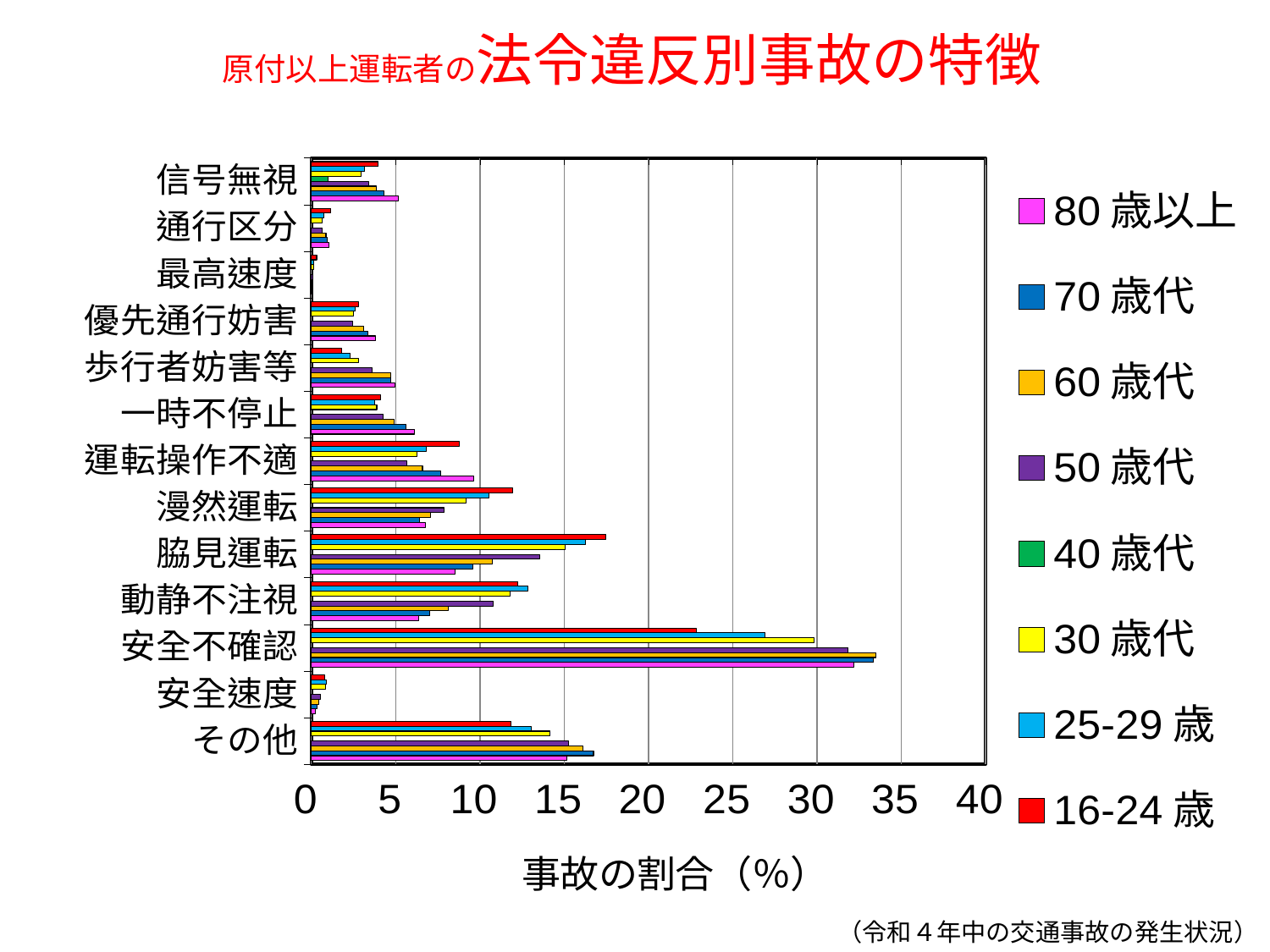

# 原付以上運転者の法令違反別事故の特徴

[unsupported chart]

（令和４年中の交通事故の発生状況）